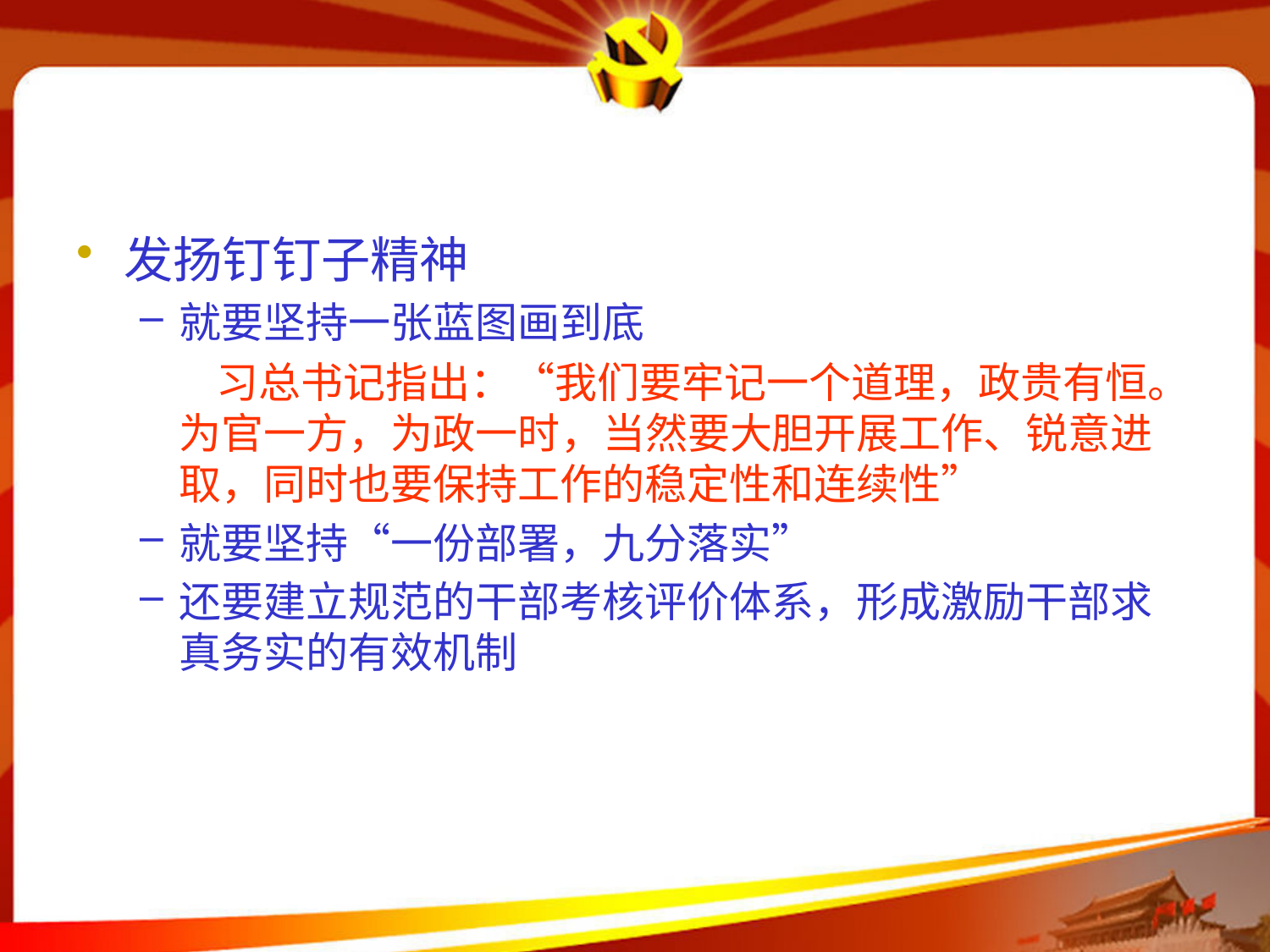

#
发扬钉钉子精神
就要坚持一张蓝图画到底
       习总书记指出：“我们要牢记一个道理，政贵有恒。为官一方，为政一时，当然要大胆开展工作、锐意进取，同时也要保持工作的稳定性和连续性”
就要坚持“一份部署，九分落实”
还要建立规范的干部考核评价体系，形成激励干部求真务实的有效机制